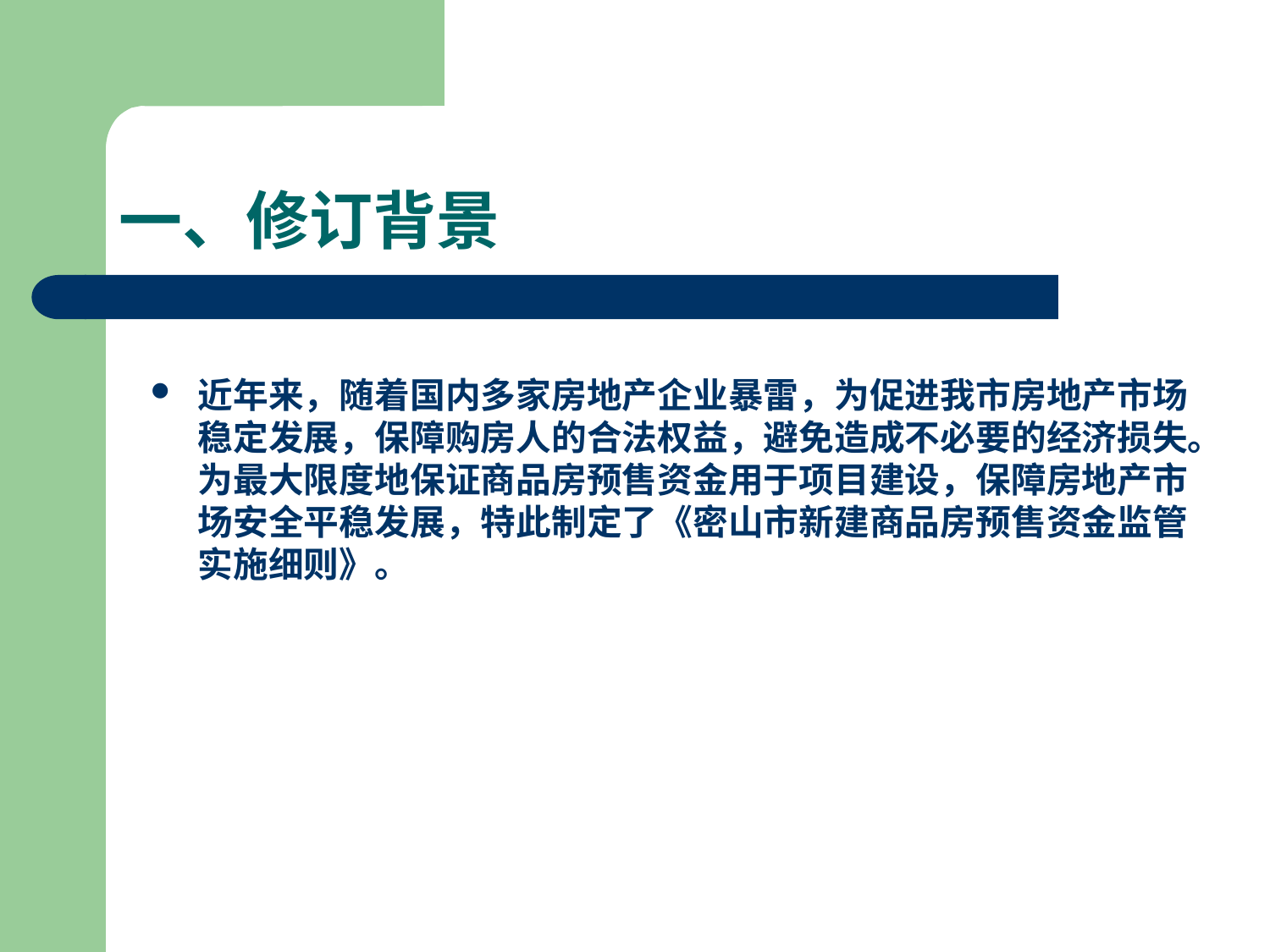

# 一、修订背景

近年来，随着国内多家房地产企业暴雷，为促进我市房地产市场稳定发展，保障购房人的合法权益，避免造成不必要的经济损失。为最大限度地保证商品房预售资金用于项目建设，保障房地产市场安全平稳发展，特此制定了《密山市新建商品房预售资金监管实施细则》。